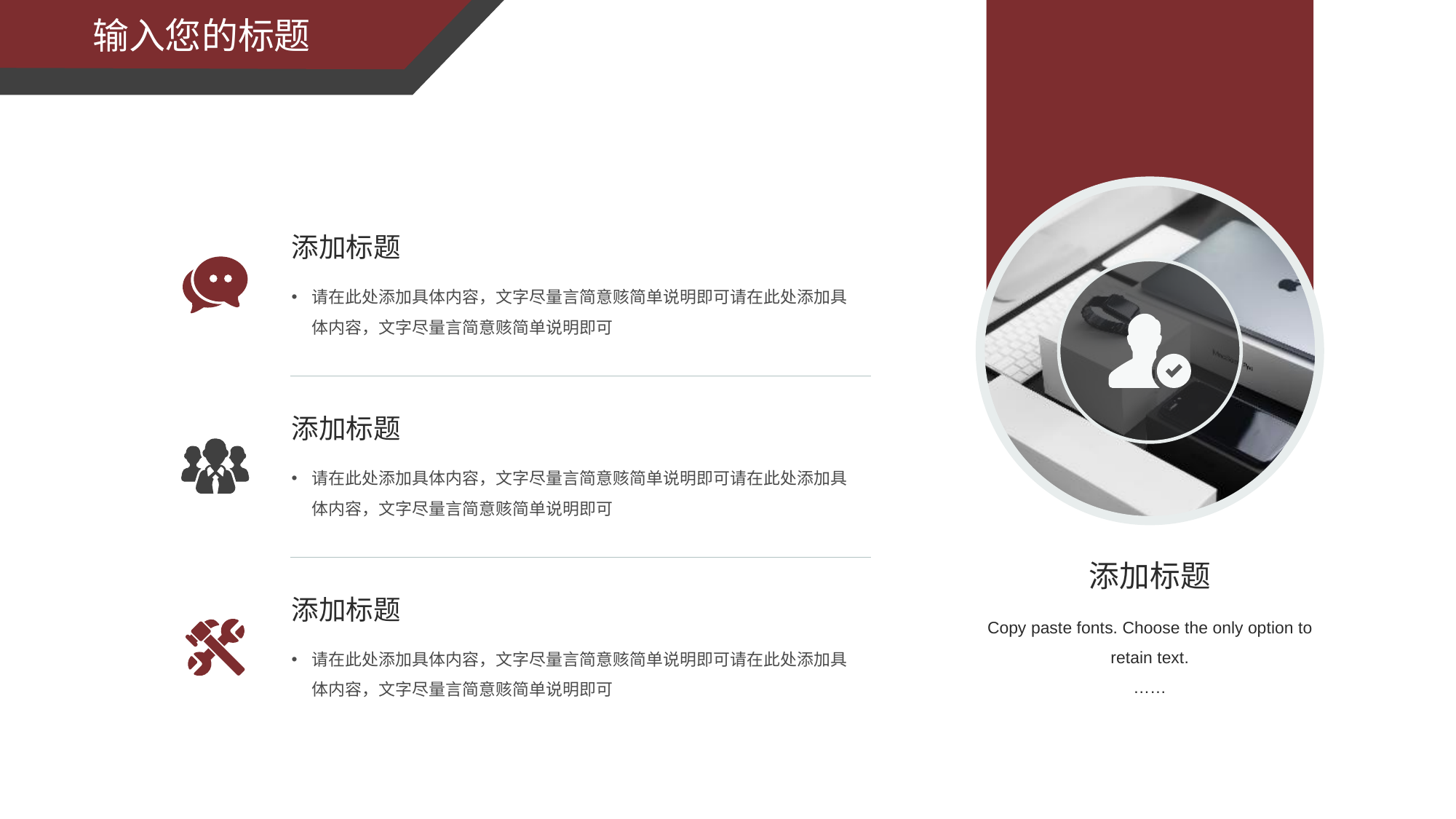

输入您的标题
添加标题
请在此处添加具体内容，文字尽量言简意赅简单说明即可请在此处添加具体内容，文字尽量言简意赅简单说明即可

添加标题
请在此处添加具体内容，文字尽量言简意赅简单说明即可请在此处添加具体内容，文字尽量言简意赅简单说明即可

添加标题
Copy paste fonts. Choose the only option to retain text.
……
添加标题
请在此处添加具体内容，文字尽量言简意赅简单说明即可请在此处添加具体内容，文字尽量言简意赅简单说明即可